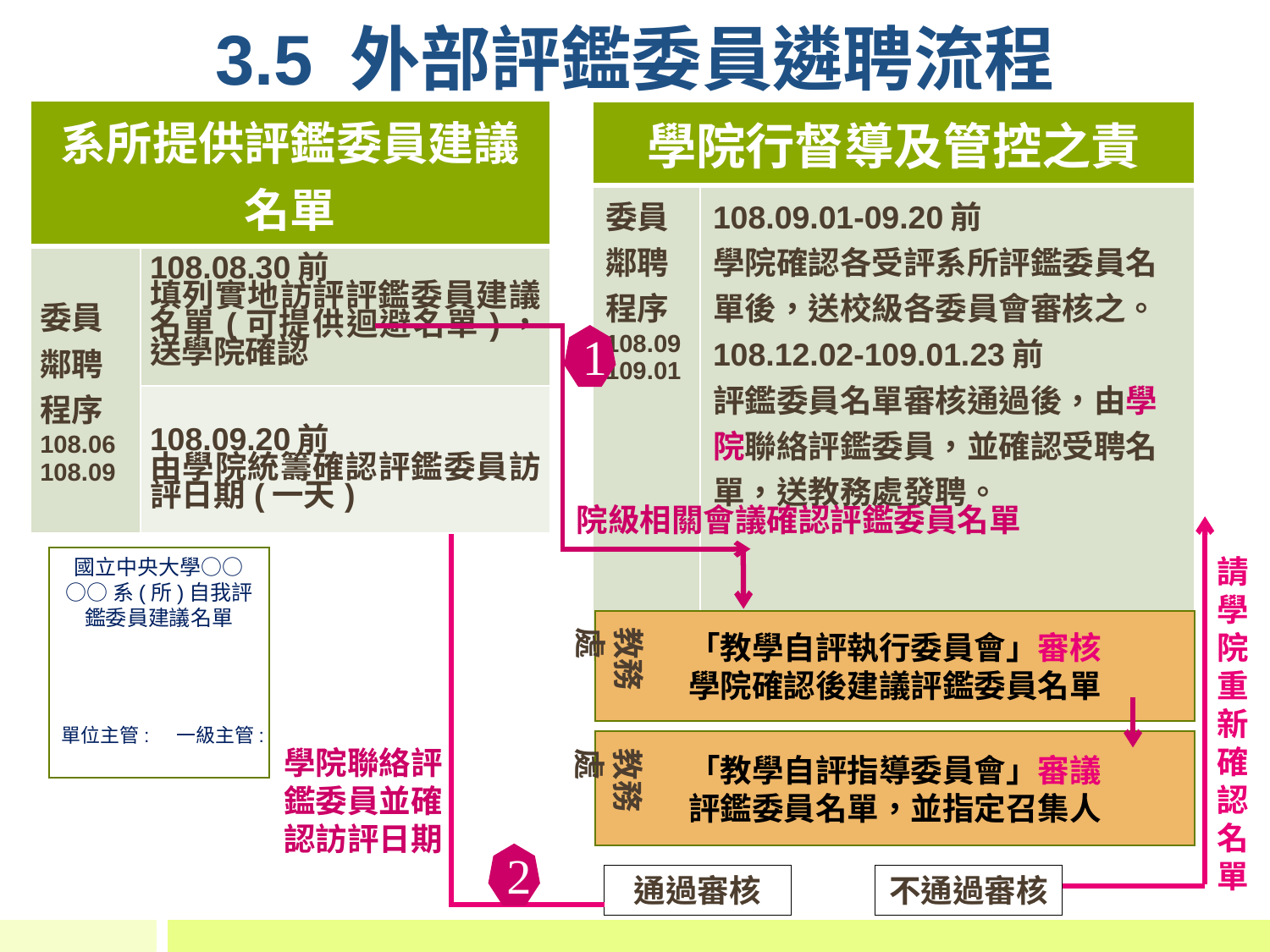

# 3.5 外部評鑑委員遴聘流程
| 系所提供評鑑委員建議名單 |  |
| --- | --- |
| 委員鄰聘程序108.06 108.09 | 108.08.30前 填列實地訪評評鑑委員建議名單(可提供迴避名單)，送學院確認 |
|  | 108.09.20前 由學院統籌確認評鑑委員訪評日期(一天) |
| 學院行督導及管控之責 |  |
| --- | --- |
| 委員鄰聘程序108.09 109.01 | 108.09.01-09.20前 學院確認各受評系所評鑑委員名單後，送校級各委員會審核之。 108.12.02-109.01.23前 評鑑委員名單審核通過後，由學院聯絡評鑑委員，並確認受聘名單，送教務處發聘。 |
1
院級相關會議確認評鑑委員名單
國立中央大學○○
○○系(所)自我評鑑委員建議名單

單位主管:    一級主管:

學院聯絡評鑑委員並確認訪評日期
2
通過審核
請學院重新確認名單
不通過審核
「教學自評執行委員會」審核
學院確認後建議評鑑委員名單
教務處
「教學自評指導委員會」審議
評鑑委員名單，並指定召集人
教務處